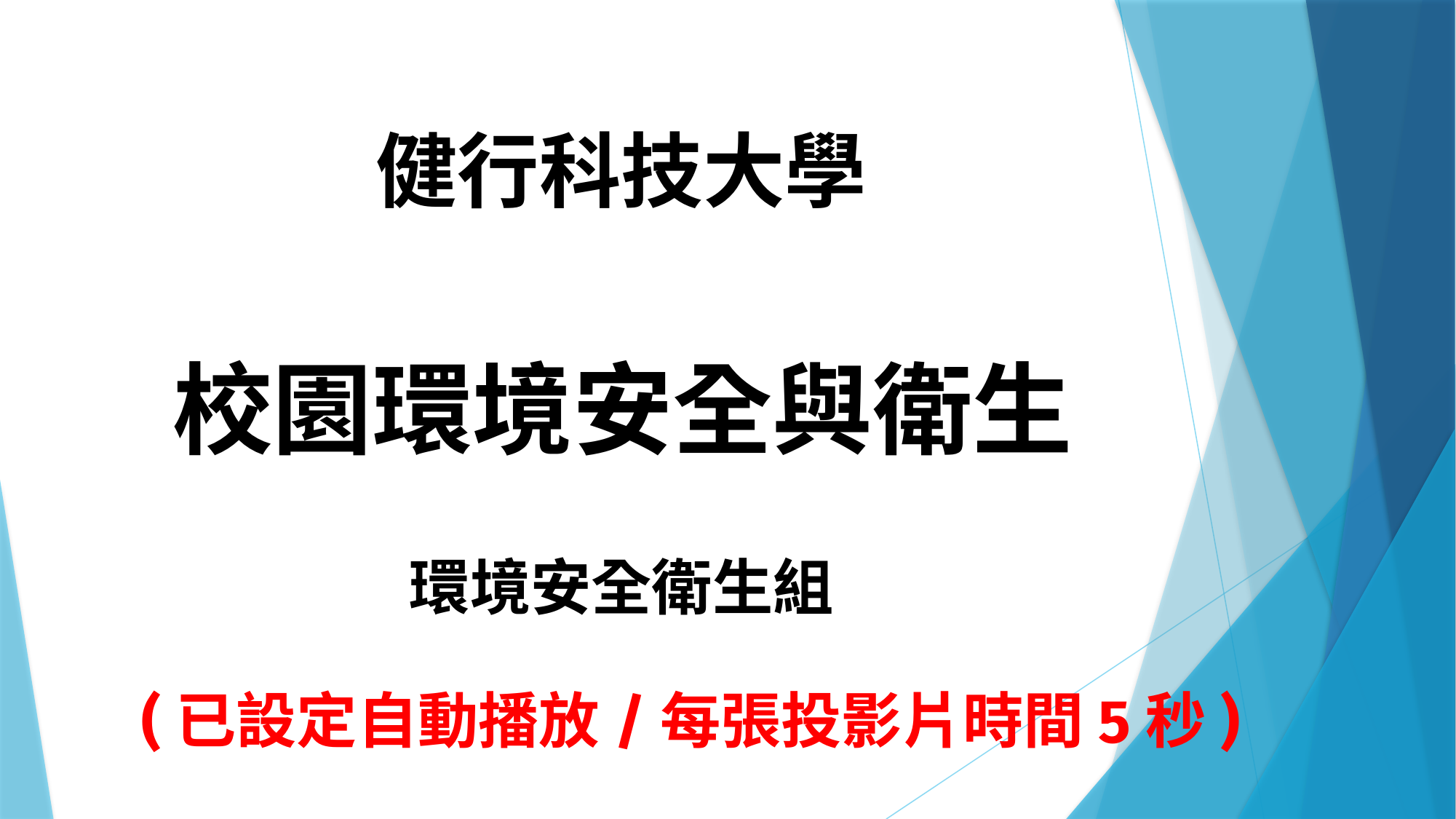

健行科技大學

校園環境安全與衛生
環境安全衛生組

(已設定自動播放/每張投影片時間5秒)